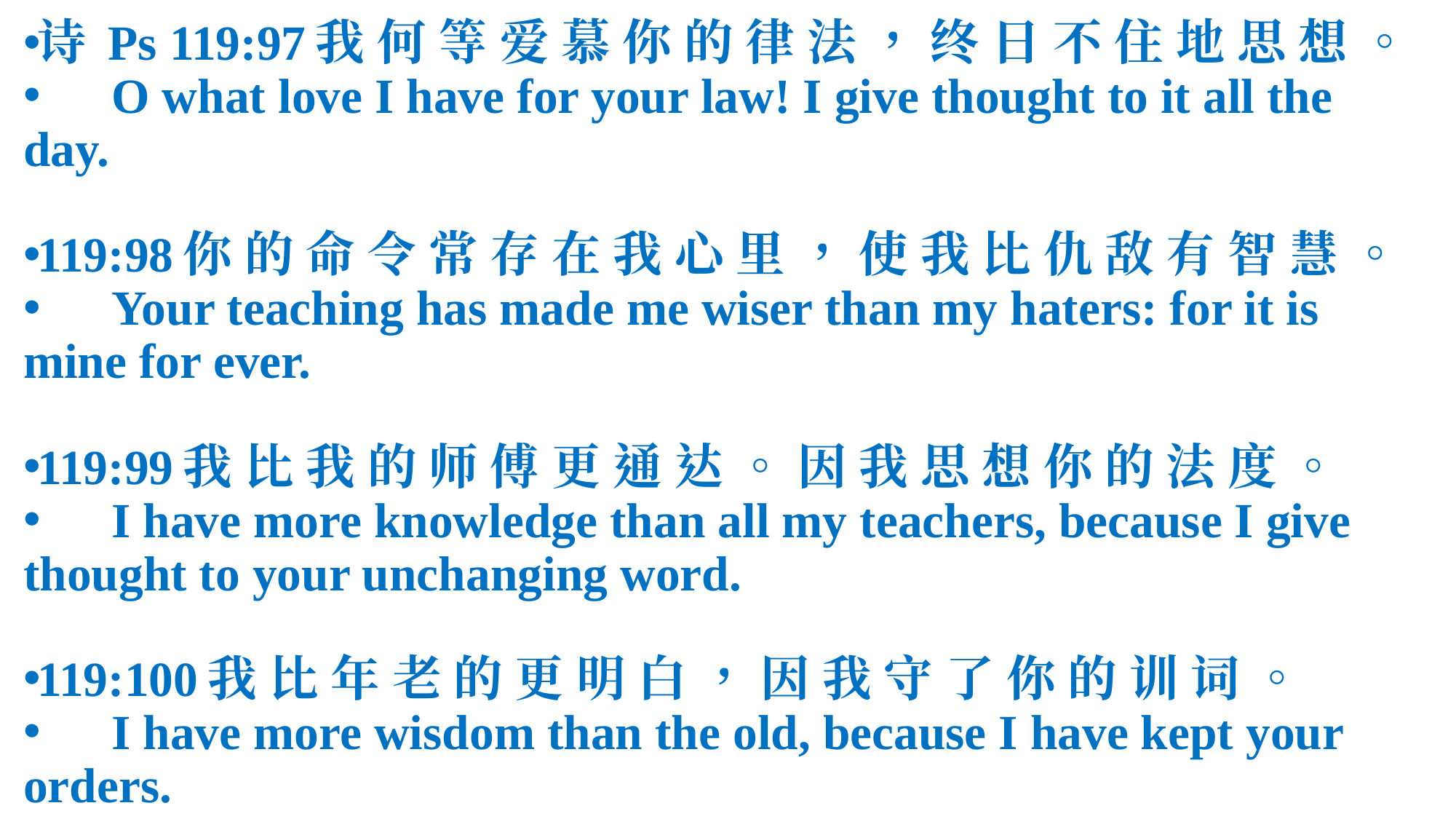

诗 Ps 119:97我 何 等 爱 慕 你 的 律 法 ， 终 日 不 住 地 思 想 。
   	O what love I have for your law! I give thought to it all the day.

119:98你 的 命 令 常 存 在 我 心 里 ， 使 我 比 仇 敌 有 智 慧 。
   	Your teaching has made me wiser than my haters: for it is mine for ever.

119:99我 比 我 的 师 傅 更 通 达 。 因 我 思 想 你 的 法 度 。
   	I have more knowledge than all my teachers, because I give thought to your unchanging word.

119:100我 比 年 老 的 更 明 白 ， 因 我 守 了 你 的 训 词 。
   	I have more wisdom than the old, because I have kept your orders.